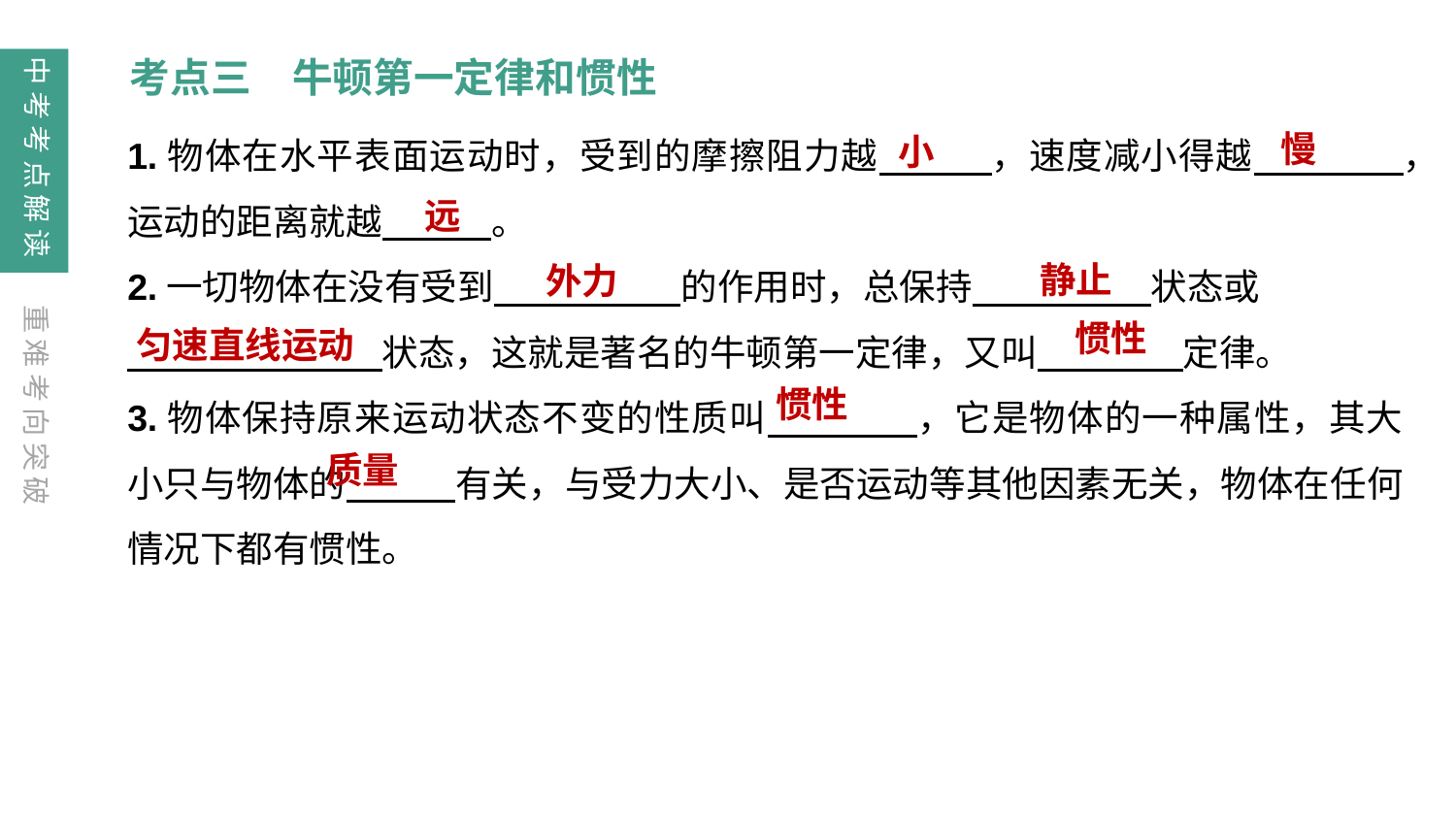

中考考点解读

考点三　牛顿第一定律和惯性
慢
小
1.物体在水平表面运动时，受到的摩擦阻力越　　　，速度减小得越　　　　，运动的距离就越　　　。
2.一切物体在没有受到　     　　　的作用时，总保持　　　    　状态或
　　　　　　　状态，这就是著名的牛顿第一定律，又叫　　　　定律。
3.物体保持原来运动状态不变的性质叫　　　　，它是物体的一种属性，其大小只与物体的　　　有关，与受力大小、是否运动等其他因素无关，物体在任何情况下都有惯性。
远
静止
外力
重难考向突破
匀速直线运动
惯性
惯性
质量